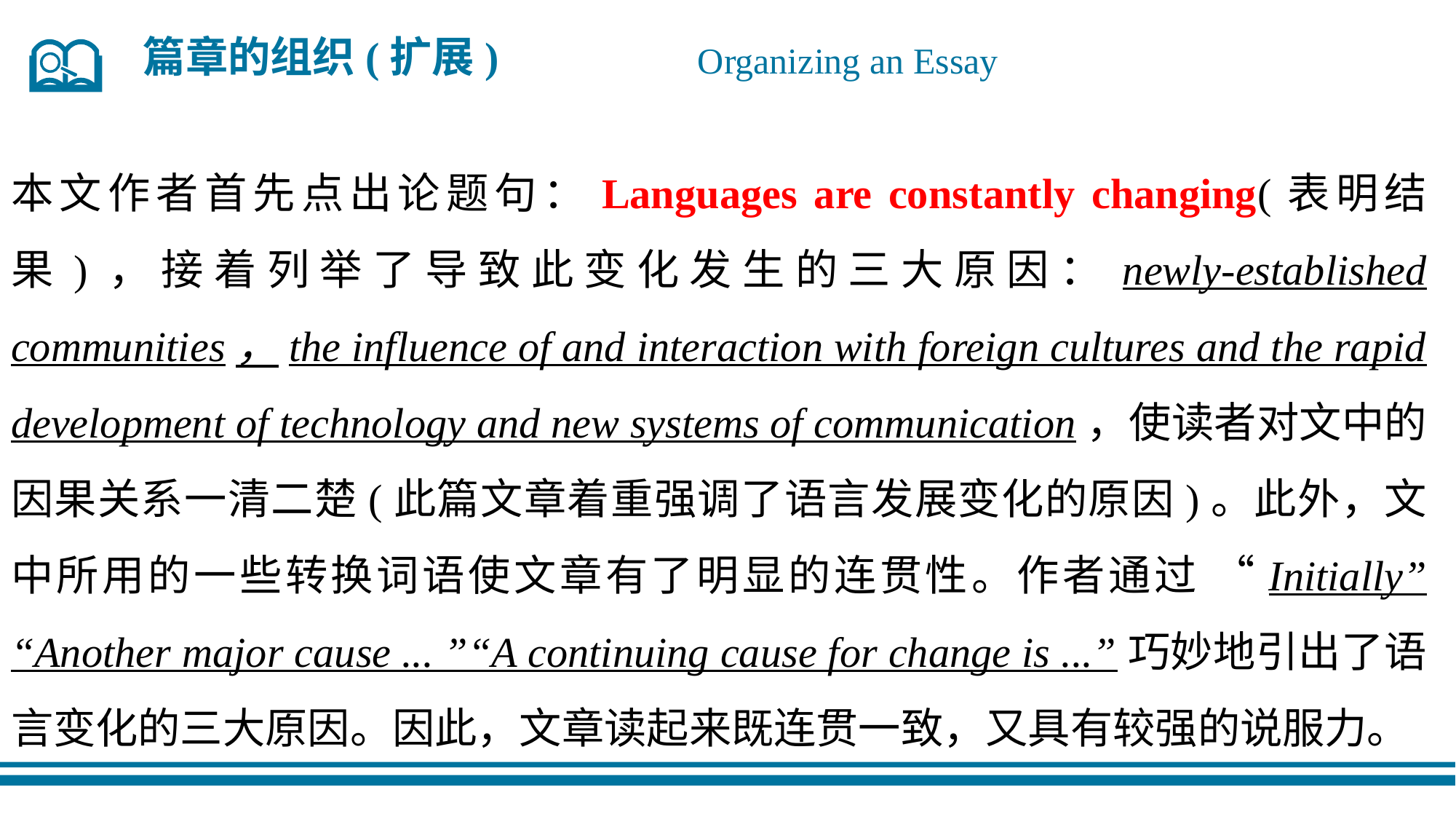

篇章的组织(扩展)
Organizing an Essay
本文作者首先点出论题句：Languages are constantly changing(表明结果)，接着列举了导致此变化发生的三大原因：newly-established communities，the influence of and interaction with foreign cultures and the rapid development of technology and new systems of communication，使读者对文中的因果关系一清二楚(此篇文章着重强调了语言发展变化的原因)。此外，文中所用的一些转换词语使文章有了明显的连贯性。作者通过 “Initially” “Another major cause ... ”“A continuing cause for change is ...”巧妙地引出了语言变化的三大原因。因此，文章读起来既连贯一致，又具有较强的说服力。